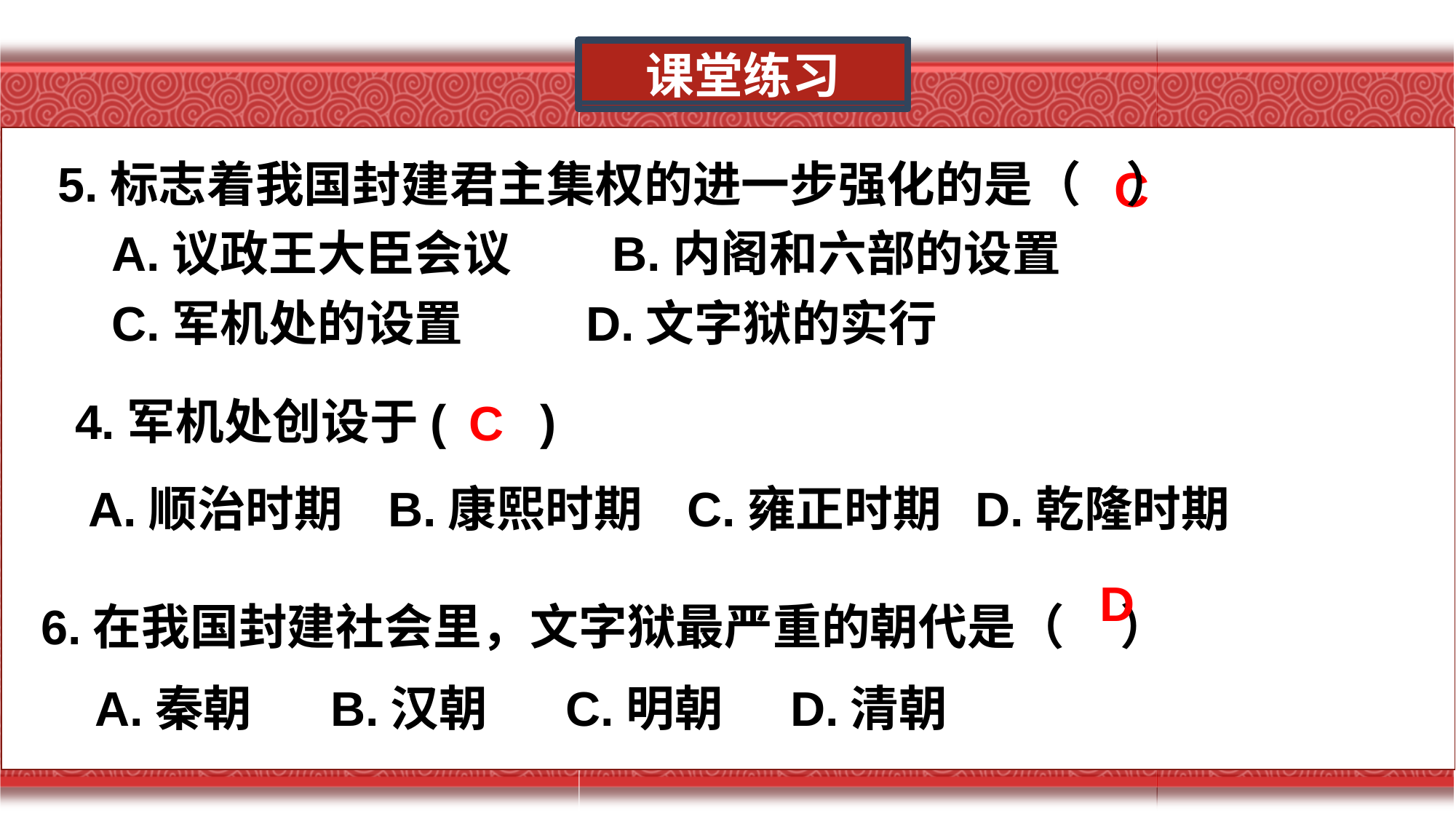

课堂练习

5.标志着我国封建君主集权的进一步强化的是（    ）
    A.议政王大臣会议        B.内阁和六部的设置
    C.军机处的设置          D.文字狱的实行
C
4.军机处创设于(       )
 A.顺治时期   B.康熙时期   C.雍正时期  D.乾隆时期
C

D
6.在我国封建社会里，文字狱最严重的朝代是（     ）
    A.秦朝      B.汉朝      C.明朝     D.清朝